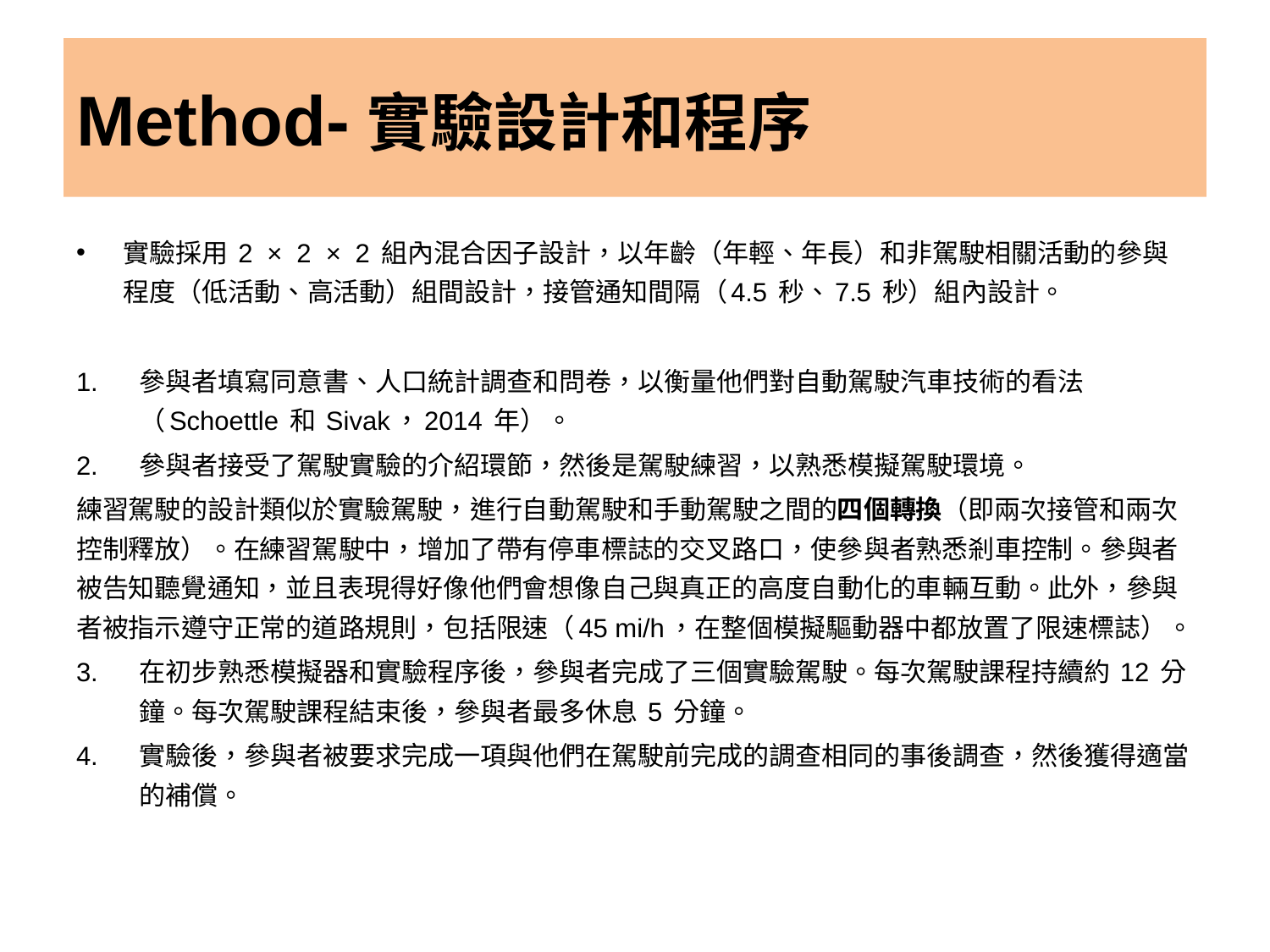

# Method-實驗設計和程序
實驗採用 2  ×  2  ×  2 組內混合因子設計，以年齡（年輕、年長）和非駕駛相關活動的參與程度（低活動、高活動）組間設計，接管通知間隔（4.5 秒、7.5 秒）組內設計。

參與者填寫同意書、人口統計調查和問卷，以衡量他們對自動駕駛汽車技術的看法（Schoettle 和 Sivak，2014 年）。
參​​與者接受了駕駛實驗的介紹環節，然後是駕駛練習，以熟悉模擬駕駛環境。
練習駕駛的設計類似於實驗駕駛，進行自動駕駛和手動駕駛之間的四個轉換（即兩次接管和兩次控制釋放）。在練習駕駛中，增加了帶有停車標誌的交叉路口，使參與者熟悉剎車控制。參與者被告知聽覺通知，並且表現得好像他們會想像自己與真正的高度自動化的車輛互動。此外，參與者被指示遵守正常的道路規則，包括限速（45 mi/h，在整個模擬驅動器中都放置了限速標誌）。
在初步熟悉模擬器和實驗程序後，參與者完成了三個實驗駕駛。每次駕駛課程持續約 12 分鐘。每次駕駛課程結束後，參與者最多休息 5 分鐘。
實驗後，參與者被要求完成一項與他們在駕駛前完成的調查相同的事後調查，然後獲得適當的補償。